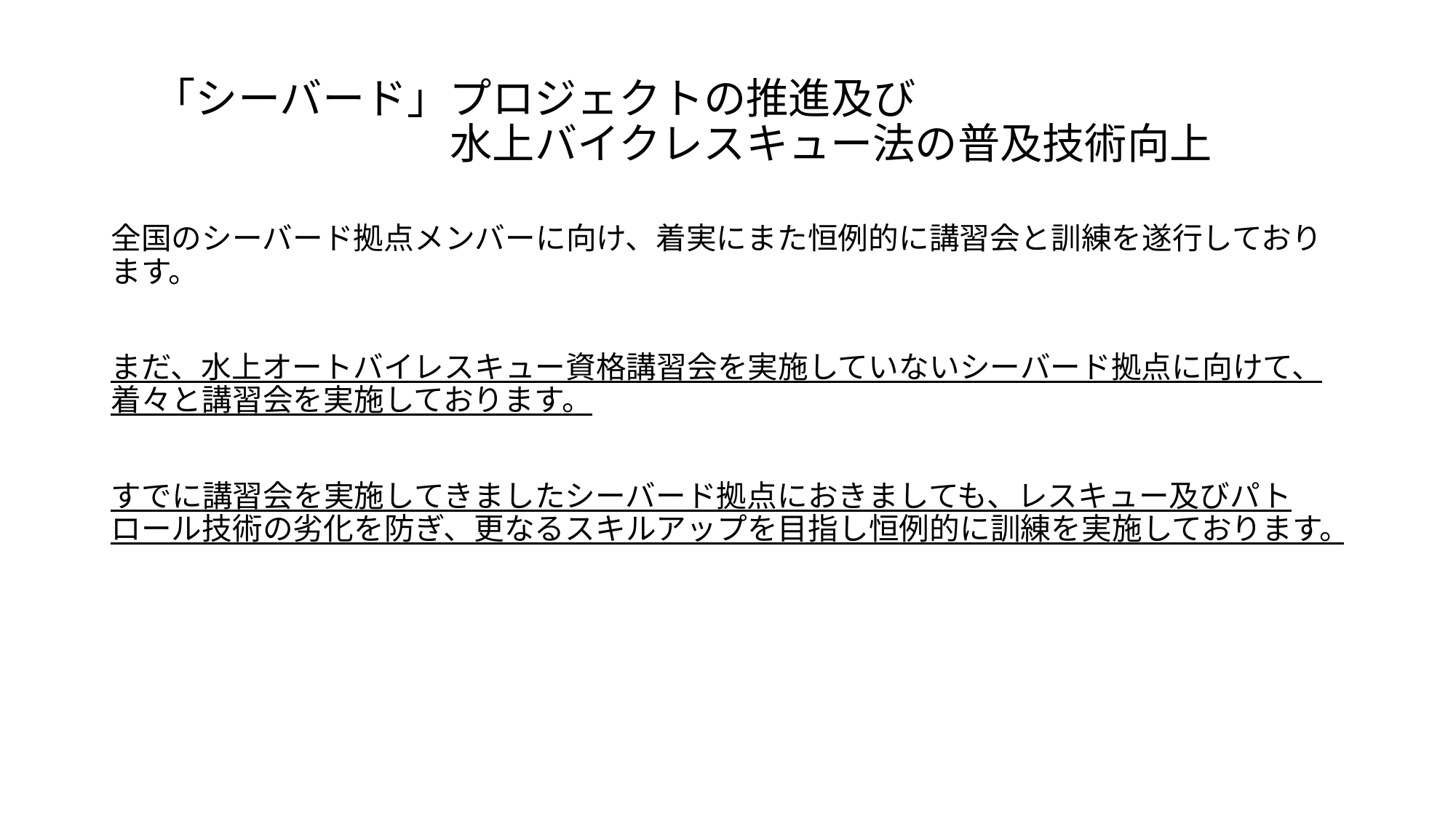

# 「シーバード」プロジェクトの推進及び 　　　　　　　　水上バイクレスキュー法の普及技術向上
全国のシーバード拠点メンバーに向け、着実にまた恒例的に講習会と訓練を遂行しております。

まだ、水上オートバイレスキュー資格講習会を実施していないシーバード拠点に向けて、着々と講習会を実施しております。

すでに講習会を実施してきましたシーバード拠点におきましても、レスキュー及びパトロール技術の劣化を防ぎ、更なるスキルアップを目指し恒例的に訓練を実施しております。